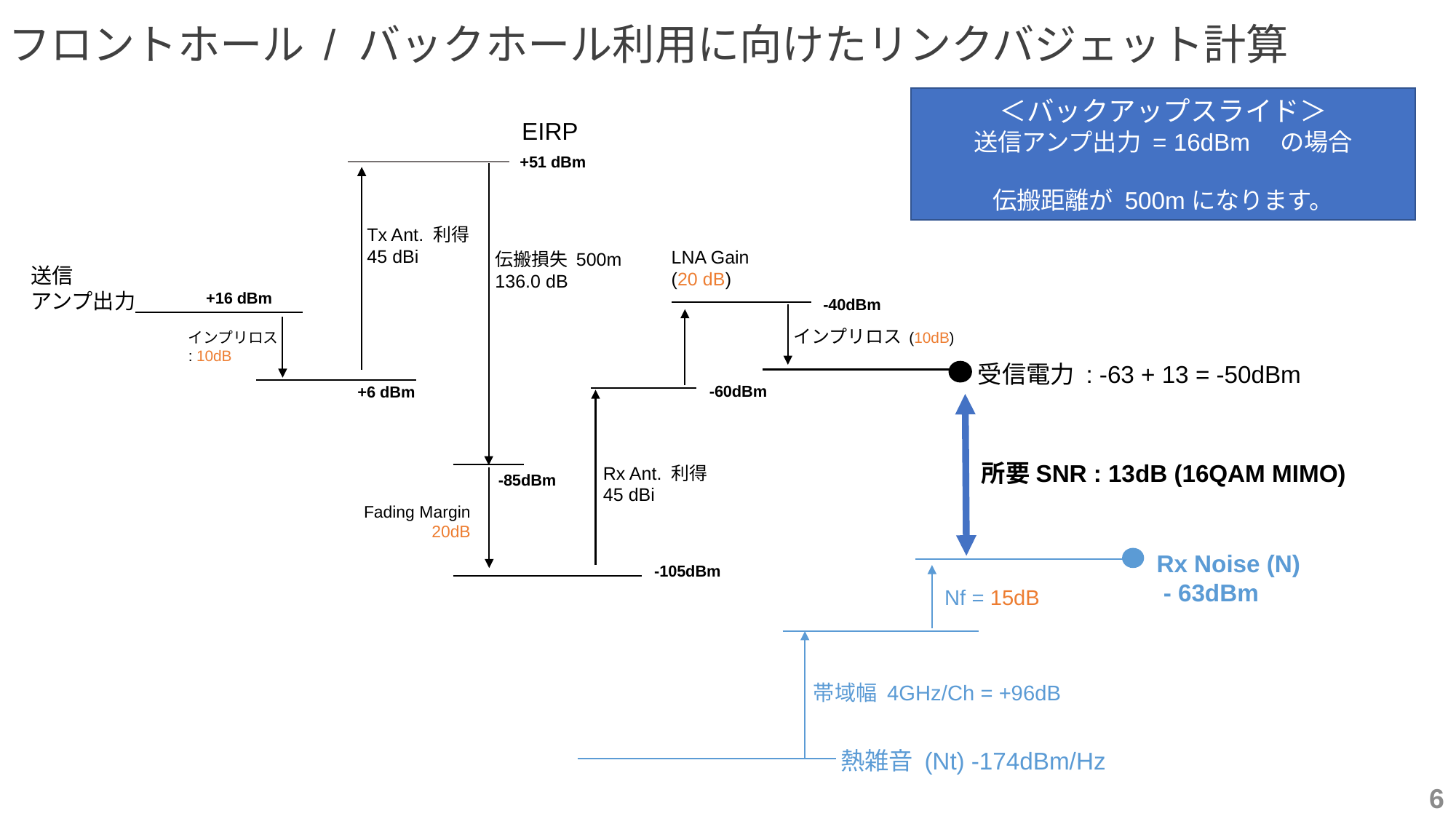

# フロントホール / バックホール利用に向けたリンクバジェット計算
＜バックアップスライド＞
送信アンプ出力 = 16dBm　の場合

伝搬距離が 500mになります。
EIRP
+51 dBm
Tx Ant. 利得
45 dBi
LNA Gain
(20 dB)
伝搬損失 500m
136.0 dB

送信
アンプ出力
+16 dBm
-40dBm
インプリロス (10dB)
インプリロス
: 10dB
受信電力 : -63 + 13 = -50dBm

-60dBm
+6 dBm
所要SNR : 13dB (16QAM MIMO)
Rx Ant. 利得
45 dBi
-85dBm
Fading Margin
20dB
Rx Noise (N)
 - 63dBm

-105dBm
Nf = 15dB
帯域幅 4GHz/Ch = +96dB
熱雑音 (Nt) -174dBm/Hz